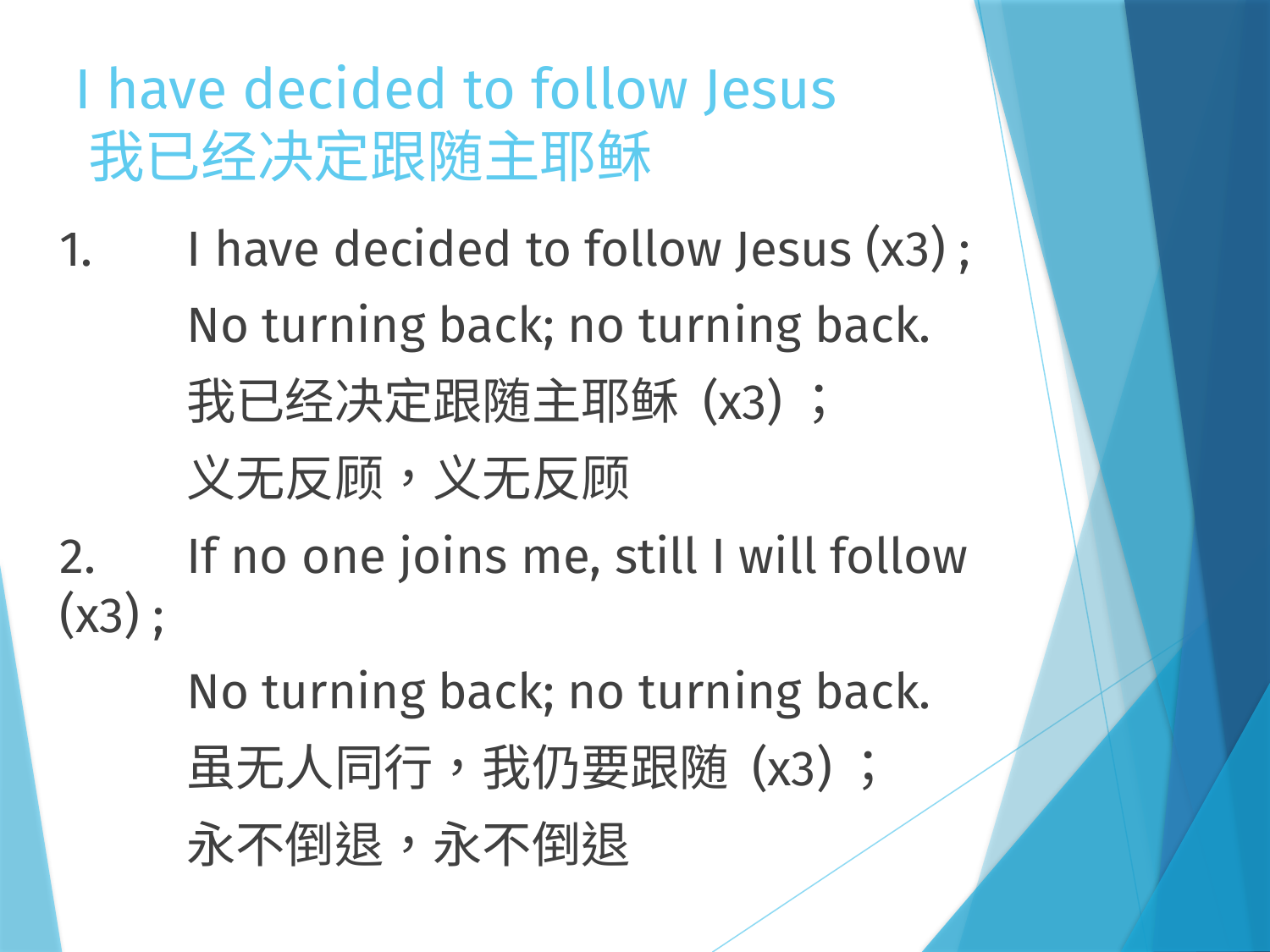

# I have decided to follow Jesus 我已经决定跟随主耶稣
1.	I have decided to follow Jesus (x3) ;
	No turning back; no turning back.
	我已经决定跟随主耶稣 (x3)；
	义无反顾，义无反顾
2.	If no one joins me, still I will follow (x3) ;
	No turning back; no turning back.
	虽无人同行，我仍要跟随 (x3)；
	永不倒退，永不倒退